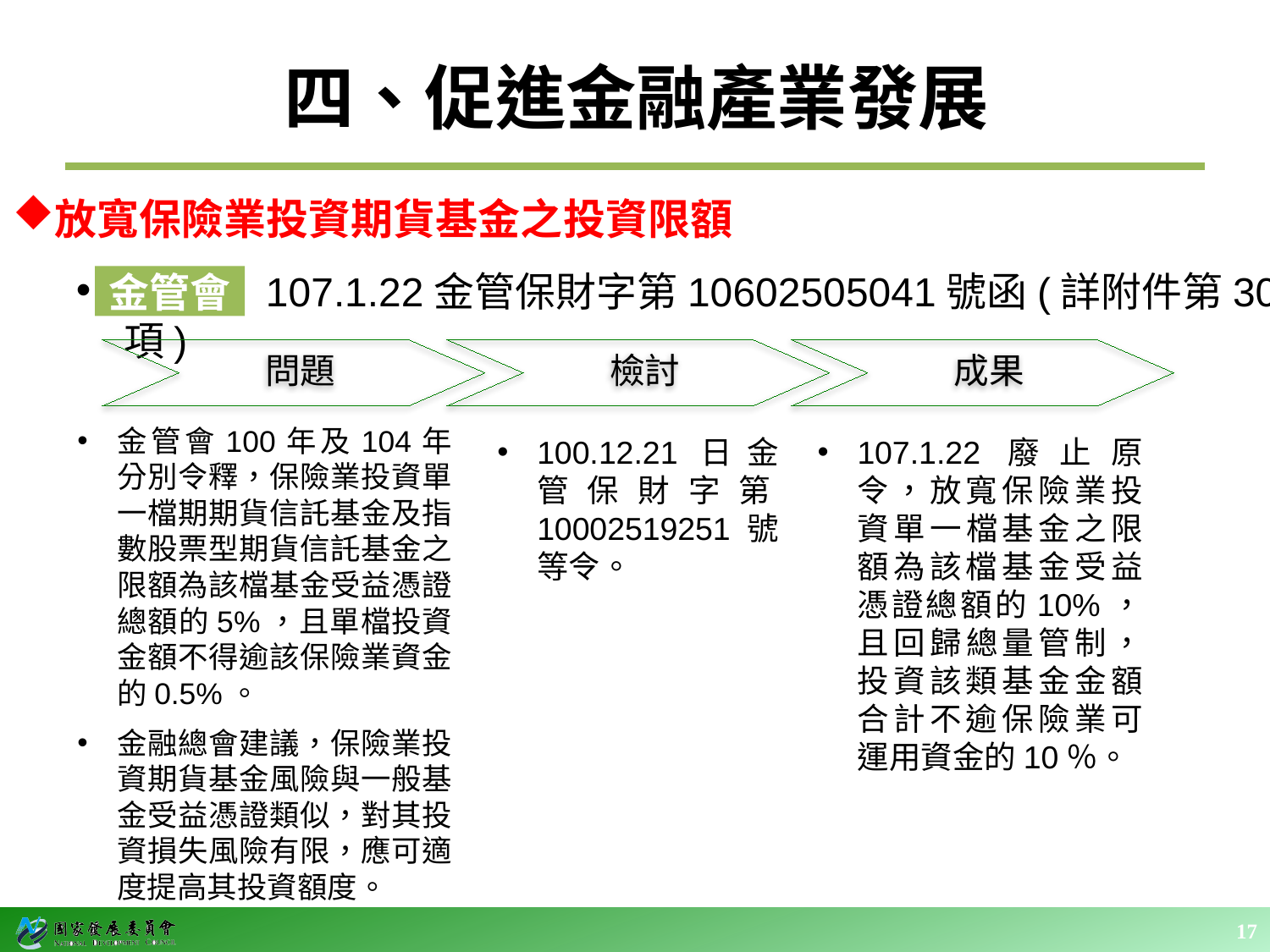

# 四、促進金融產業發展
放寬保險業投資期貨基金之投資限額
            107.1.22金管保財字第10602505041號函(詳附件第30項)
金管會
問題
檢討
成果
金管會100年及104年分別令釋，保險業投資單一檔期期貨信託基金及指數股票型期貨信託基金之限額為該檔基金受益憑證總額的5%，且單檔投資金額不得逾該保險業資金的0.5%。
金融總會建議，保險業投資期貨基金風險與一般基金受益憑證類似，對其投資損失風險有限，應可適度提高其投資額度。
107.1.22廢止原令，放寬保險業投資單一檔基金之限額為該檔基金受益憑證總額的10%，且回歸總量管制，投資該類基金金額合計不逾保險業可運用資金的10％。
100.12.21日金管保財字第10002519251號等令。

17